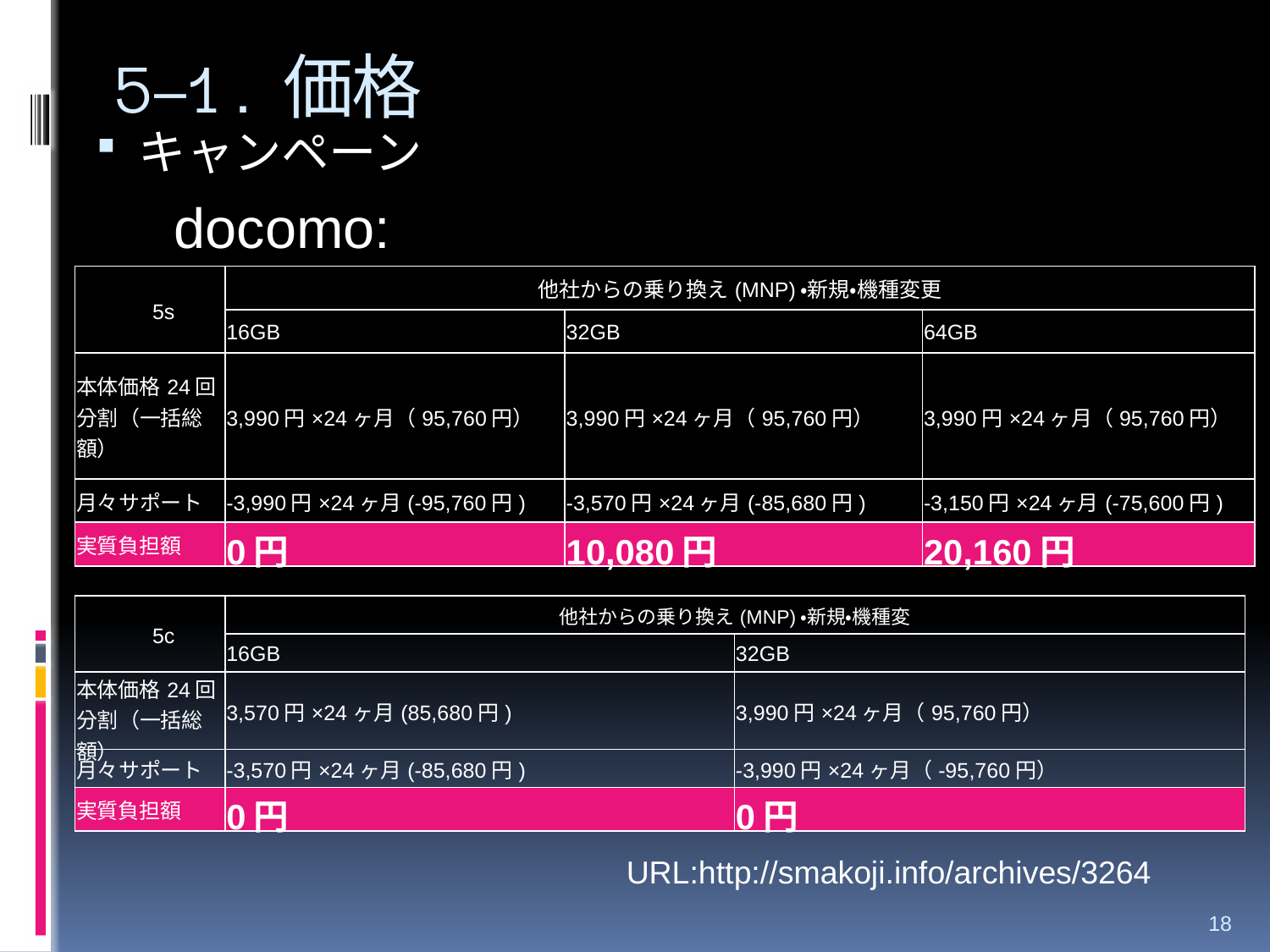

# 5-1.価格
キャンペーン

docomo:
| 5s | 他社からの乗り換え(MNP)・新規・機種変更 |  |  |
| --- | --- | --- | --- |
|  | 16GB | 32GB | 64GB |
| 本体価格24回分割（一括総額） | 3,990円×24ヶ月（95,760円） | 3,990円×24ヶ月（95,760円） | 3,990円×24ヶ月（95,760円） |
| 月々サポート | -3,990円×24ヶ月(-95,760円) | -3,570円×24ヶ月(-85,680円) | -3,150円×24ヶ月(-75,600円) |
| 実質負担額 | 0円 | 10,080円 | 20,160円 |
| 5c | 他社からの乗り換え(MNP)・新規・機種変 |  |
| --- | --- | --- |
|  | 16GB | 32GB |
| 本体価格24回分割（一括総額） | 3,570円×24ヶ月(85,680円) | 3,990円×24ヶ月（95,760円） |
| 月々サポート | -3,570円×24ヶ月(-85,680円) | -3,990円×24ヶ月（-95,760円） |
| 実質負担額 | 0円 | 0円 |
URL:http://smakoji.info/archives/3264
18